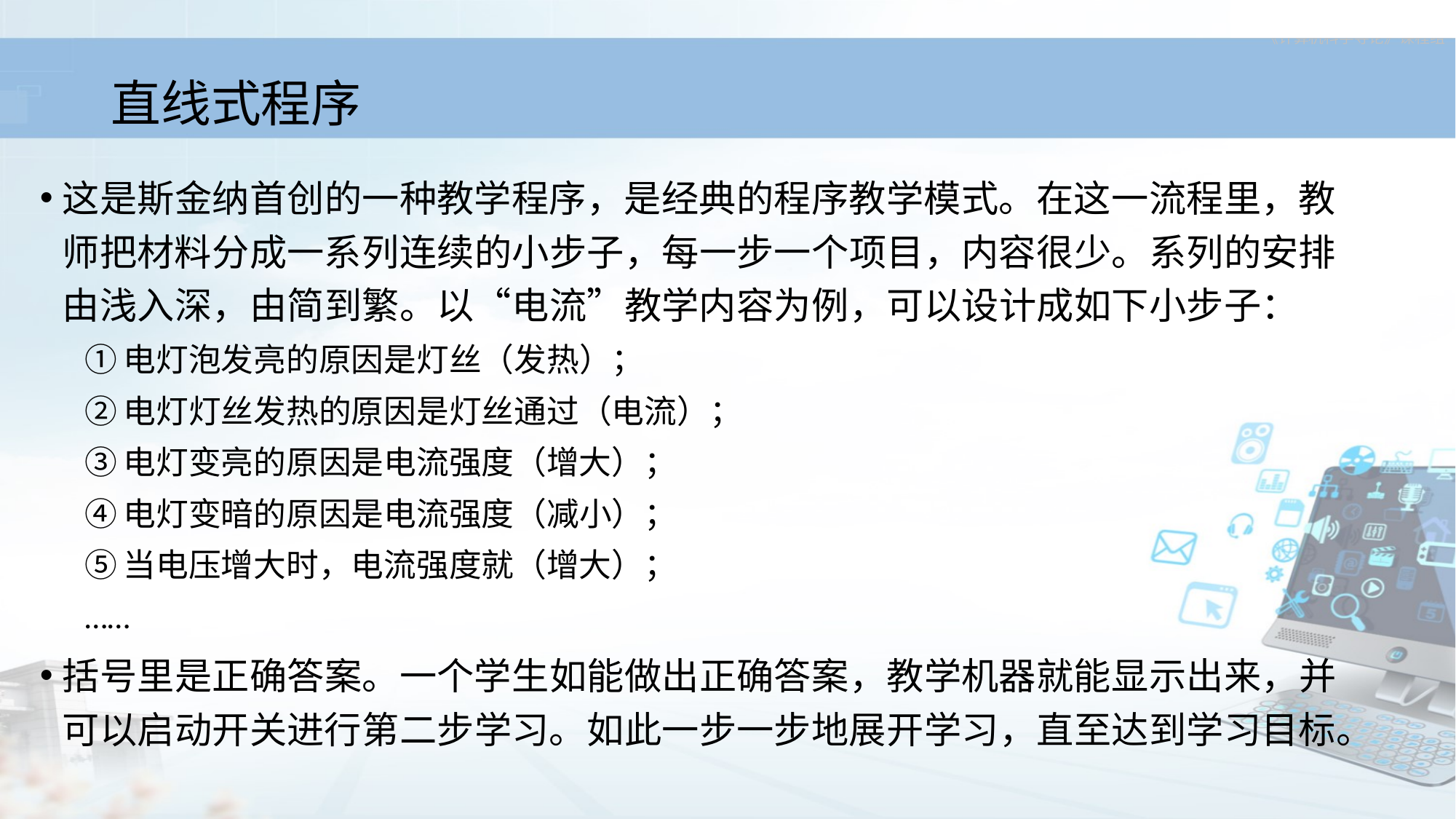

# 直线式程序
这是斯金纳首创的一种教学程序，是经典的程序教学模式。在这一流程里，教师把材料分成一系列连续的小步子，每一步一个项目，内容很少。系列的安排由浅入深，由简到繁。以“电流”教学内容为例，可以设计成如下小步子：
①电灯泡发亮的原因是灯丝（发热）；
②电灯灯丝发热的原因是灯丝通过（电流）；
③电灯变亮的原因是电流强度（增大）；
④电灯变暗的原因是电流强度（减小）；
⑤当电压增大时，电流强度就（增大）；
……
括号里是正确答案。一个学生如能做出正确答案，教学机器就能显示出来，并可以启动开关进行第二步学习。如此一步一步地展开学习，直至达到学习目标。